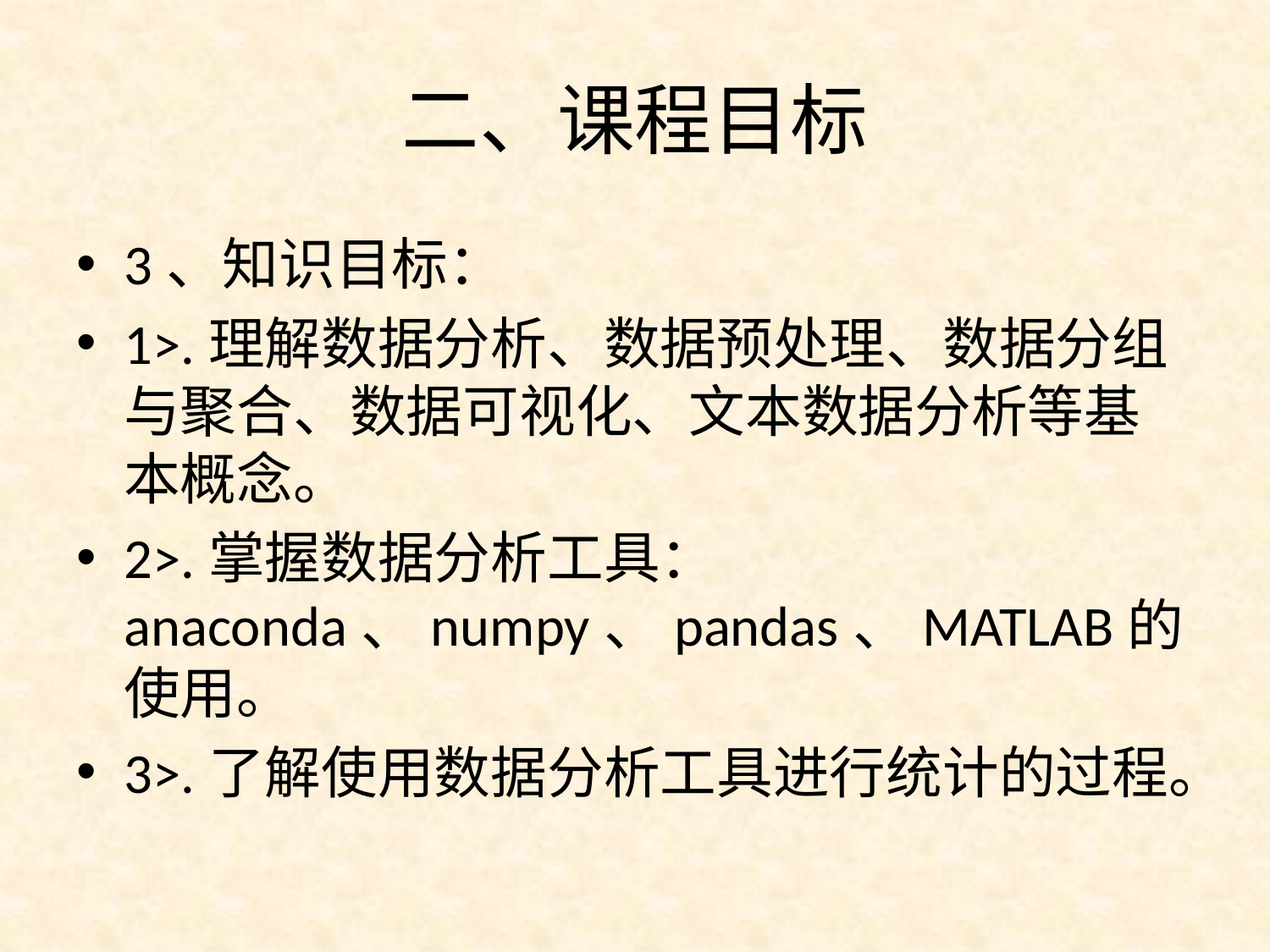

# 二、课程目标
3、知识目标：
1>.理解数据分析、数据预处理、数据分组与聚合、数据可视化、文本数据分析等基本概念。
2>.掌握数据分析工具：anaconda、numpy、pandas、MATLAB的使用。
3>.了解使用数据分析工具进行统计的过程。